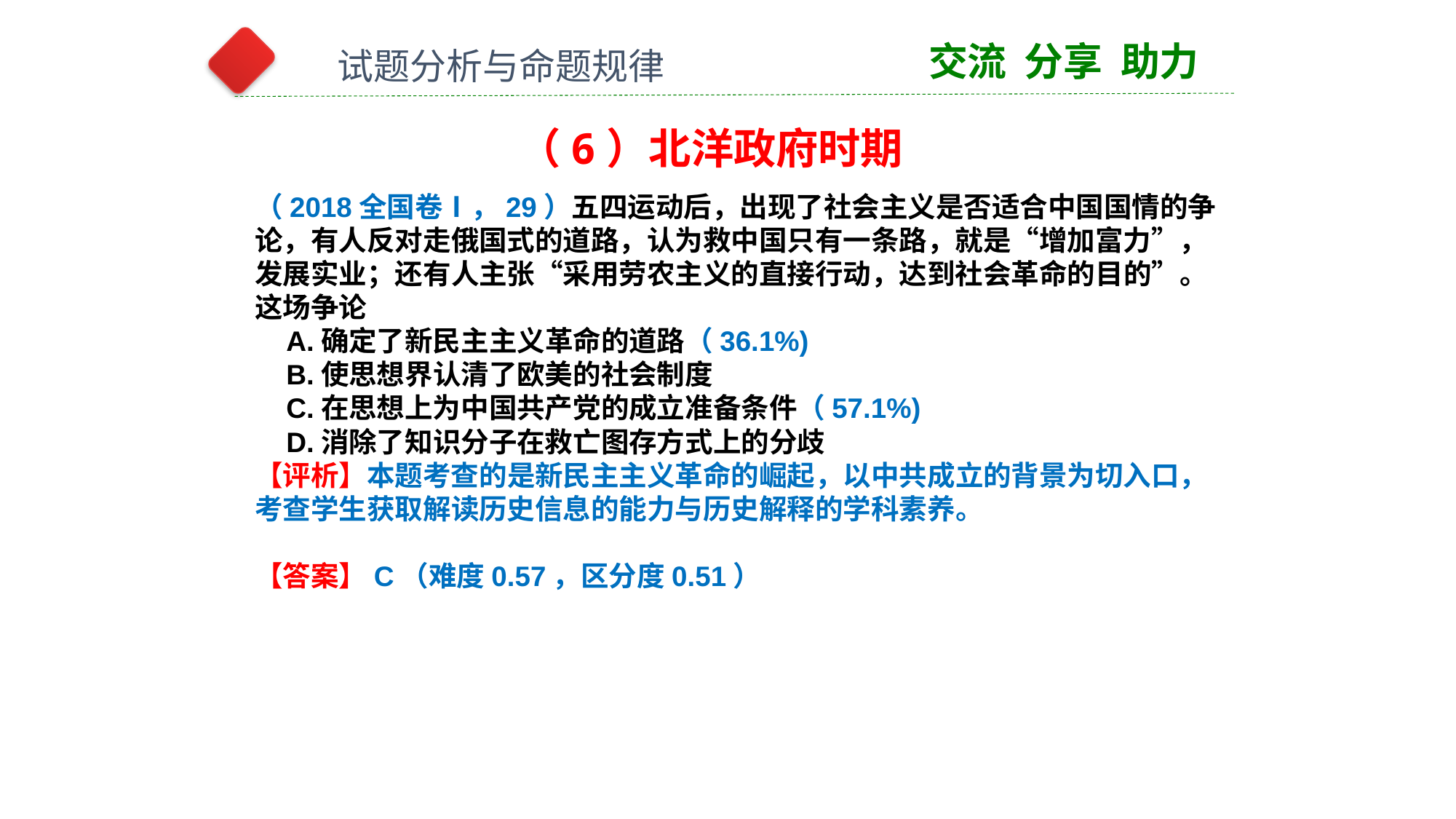

交流  分享  助力

试题分析与命题规律
（6）北洋政府时期
（2018全国卷Ⅰ，29）五四运动后，出现了社会主义是否适合中国国情的争论，有人反对走俄国式的道路，认为救中国只有一条路，就是“增加富力”，发展实业；还有人主张“采用劳农主义的直接行动，达到社会革命的目的”。这场争论
    A.确定了新民主主义革命的道路（36.1%)
    B.使思想界认清了欧美的社会制度
    C.在思想上为中国共产党的成立准备条件（57.1%)
    D.消除了知识分子在救亡图存方式上的分歧
【评析】本题考查的是新民主主义革命的崛起，以中共成立的背景为切入口，考查学生获取解读历史信息的能力与历史解释的学科素养。

【答案】C（难度0.57，区分度0.51）